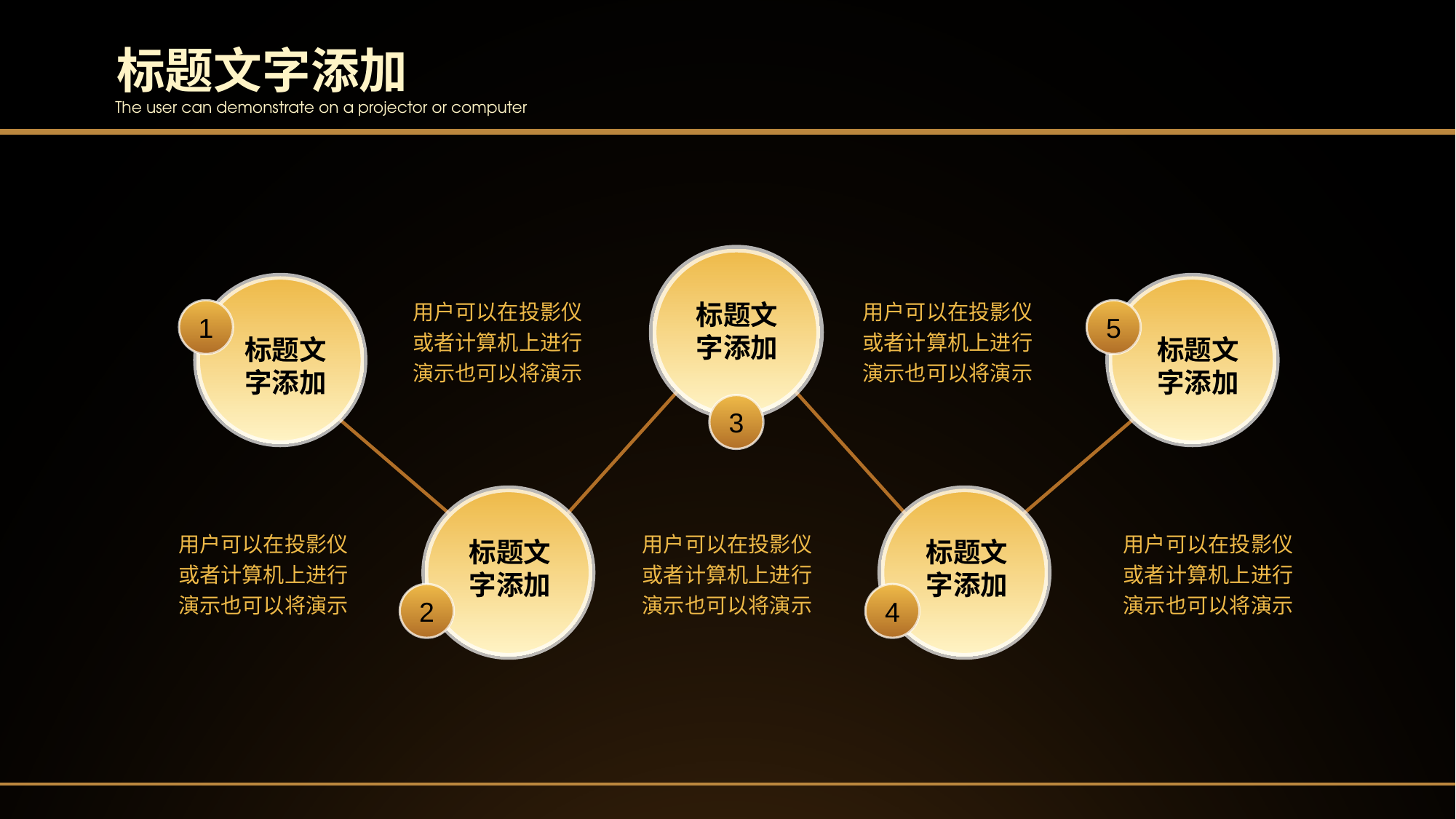

标题文字添加
The user can demonstrate on a projector or computer

1
5
3

2
4
标题文
字添加
标题文
字添加
标题文
字添加
标题文
字添加
标题文
字添加
用户可以在投影仪或者计算机上进行演示也可以将演示
用户可以在投影仪或者计算机上进行演示也可以将演示
用户可以在投影仪或者计算机上进行演示也可以将演示
用户可以在投影仪或者计算机上进行演示也可以将演示
用户可以在投影仪或者计算机上进行演示也可以将演示